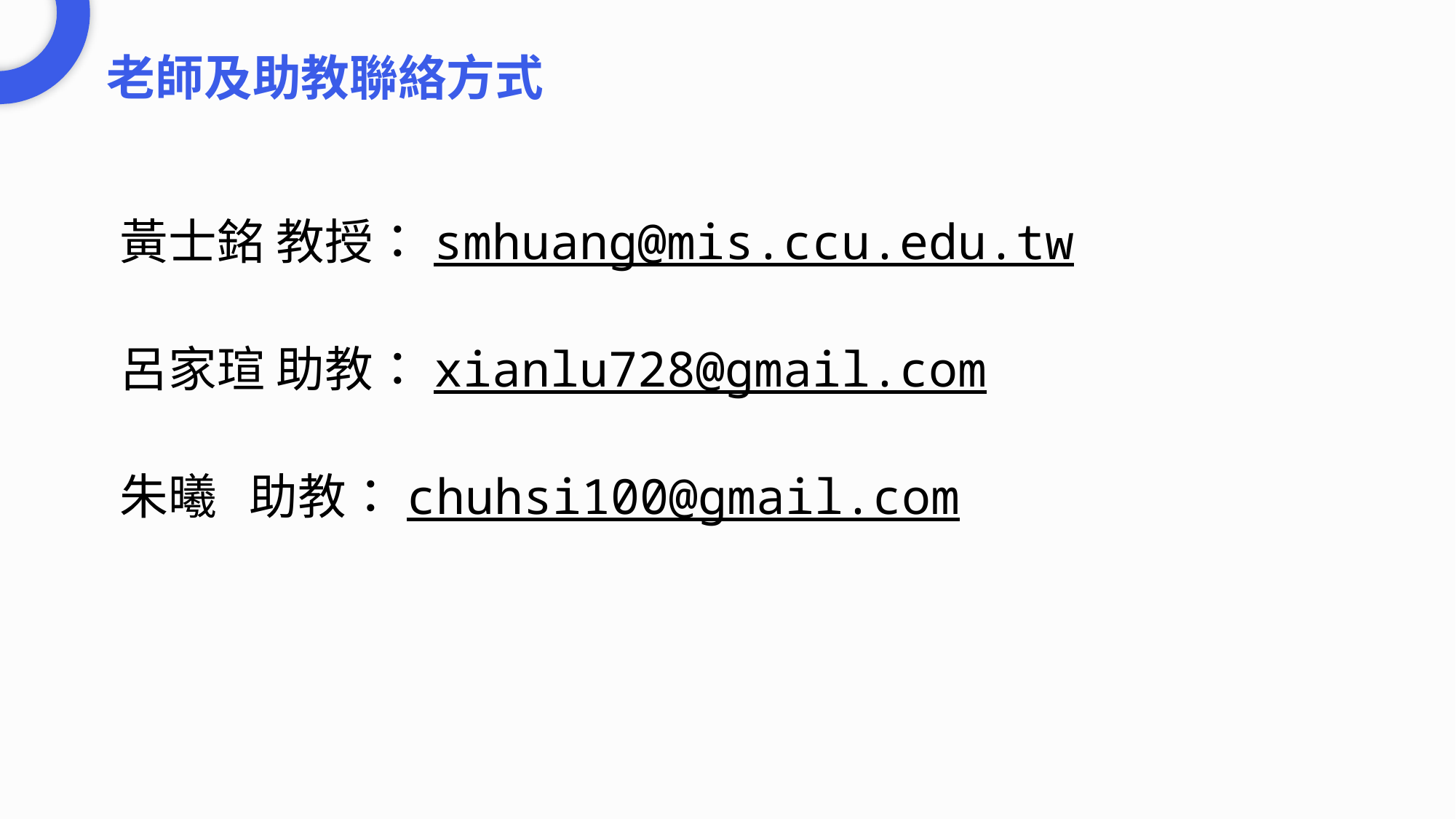

# 老師及助教聯絡方式
黃士銘 教授：smhuang@mis.ccu.edu.tw

呂家瑄 助教：xianlu728@gmail.com

朱曦   助教：chuhsi100@gmail.com